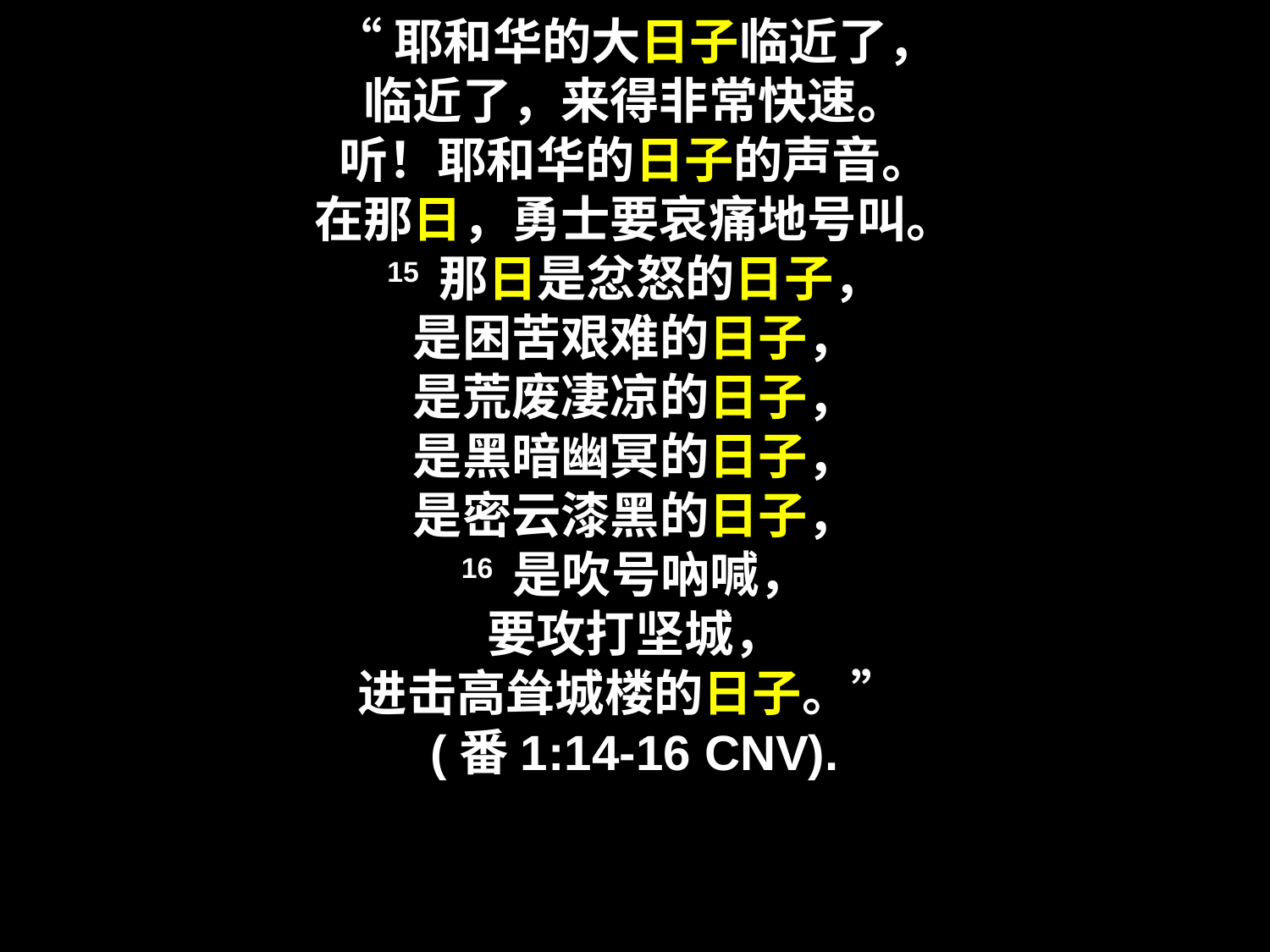

# “耶和华的大日子临近了， 临近了，来得非常快速。 听！耶和华的日子的声音。 在那日，勇士要哀痛地号叫。 15 那日是忿怒的日子， 是困苦艰难的日子， 是荒废凄凉的日子， 是黑暗幽冥的日子， 是密云漆黑的日子， 16 是吹号吶喊， 要攻打坚城， 进击高耸城楼的日子。” (番1:14-16 CNV).